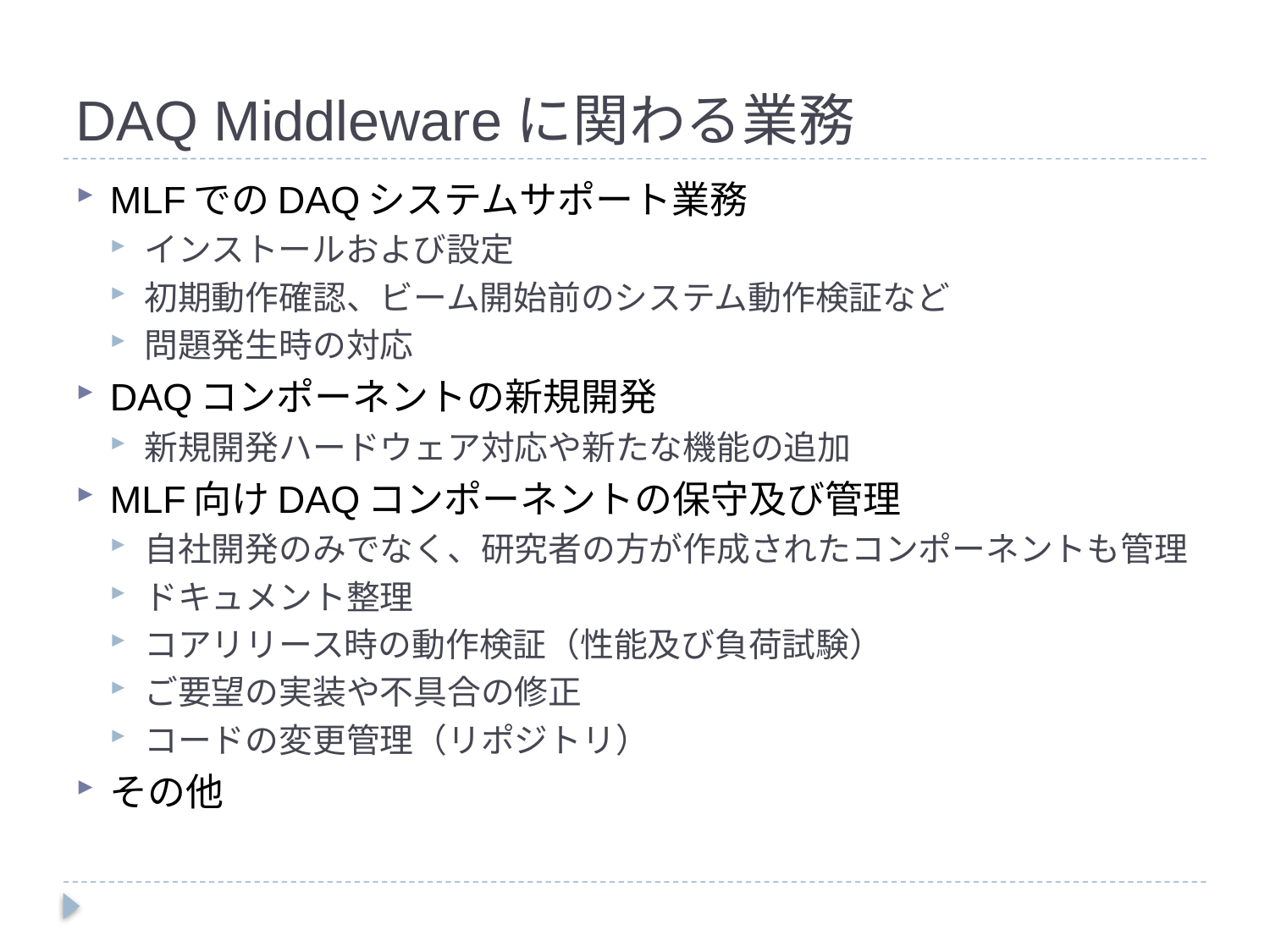

# DAQ Middlewareに関わる業務
MLFでのDAQシステムサポート業務
インストールおよび設定
初期動作確認、ビーム開始前のシステム動作検証など
問題発生時の対応
DAQコンポーネントの新規開発
新規開発ハードウェア対応や新たな機能の追加
MLF向けDAQコンポーネントの保守及び管理
自社開発のみでなく、研究者の方が作成されたコンポーネントも管理
ドキュメント整理
コアリリース時の動作検証（性能及び負荷試験）
ご要望の実装や不具合の修正
コードの変更管理（リポジトリ）
その他